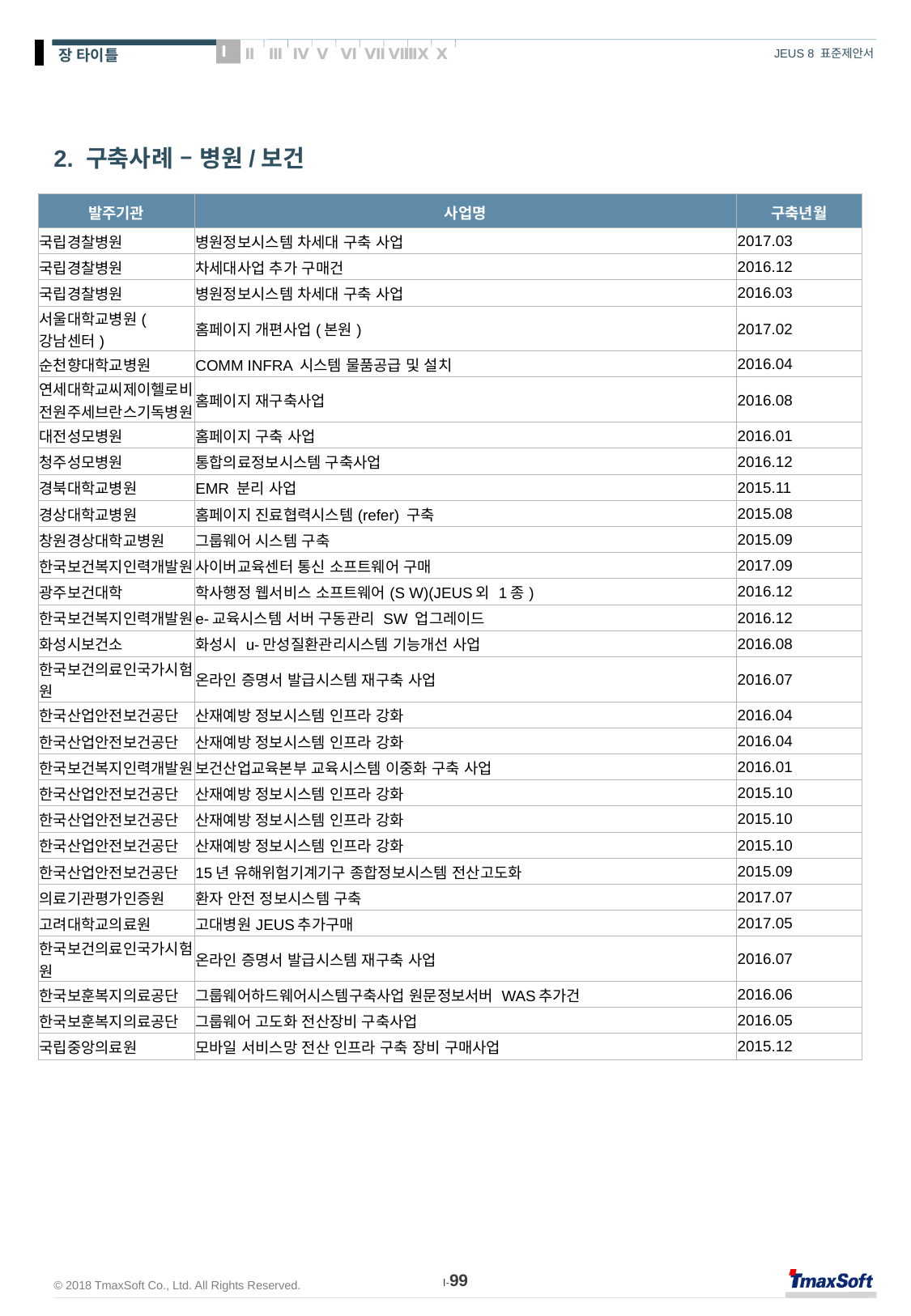

# 2. 구축사례 – 병원/보건
| 발주기관 | 사업명 | 구축년월 |
| --- | --- | --- |
| 국립경찰병원 | 병원정보시스템 차세대 구축 사업 | 2017.03 |
| 국립경찰병원 | 차세대사업 추가 구매건 | 2016.12 |
| 국립경찰병원 | 병원정보시스템 차세대 구축 사업 | 2016.03 |
| 서울대학교병원(강남센터) | 홈페이지 개편사업(본원) | 2017.02 |
| 순천향대학교병원 | COMM INFRA 시스템 물품공급 및 설치 | 2016.04 |
| 연세대학교씨제이헬로비전원주세브란스기독병원 | 홈페이지 재구축사업 | 2016.08 |
| 대전성모병원 | 홈페이지 구축 사업 | 2016.01 |
| 청주성모병원 | 통합의료정보시스템 구축사업 | 2016.12 |
| 경북대학교병원 | EMR 분리 사업 | 2015.11 |
| 경상대학교병원 | 홈페이지 진료협력시스템(refer) 구축 | 2015.08 |
| 창원경상대학교병원 | 그룹웨어 시스템 구축 | 2015.09 |
| 한국보건복지인력개발원 | 사이버교육센터 통신 소프트웨어 구매 | 2017.09 |
| 광주보건대학 | 학사행정 웹서비스 소프트웨어(S W)(JEUS외 1종) | 2016.12 |
| 한국보건복지인력개발원 | e-교육시스템 서버 구동관리 SW 업그레이드 | 2016.12 |
| 화성시보건소 | 화성시 u-만성질환관리시스템 기능개선 사업 | 2016.08 |
| 한국보건의료인국가시험원 | 온라인 증명서 발급시스템 재구축 사업 | 2016.07 |
| 한국산업안전보건공단 | 산재예방 정보시스템 인프라 강화 | 2016.04 |
| 한국산업안전보건공단 | 산재예방 정보시스템 인프라 강화 | 2016.04 |
| 한국보건복지인력개발원 | 보건산업교육본부 교육시스템 이중화 구축 사업 | 2016.01 |
| 한국산업안전보건공단 | 산재예방 정보시스템 인프라 강화 | 2015.10 |
| 한국산업안전보건공단 | 산재예방 정보시스템 인프라 강화 | 2015.10 |
| 한국산업안전보건공단 | 산재예방 정보시스템 인프라 강화 | 2015.10 |
| 한국산업안전보건공단 | 15년 유해위험기계기구 종합정보시스템 전산고도화 | 2015.09 |
| 의료기관평가인증원 | 환자 안전 정보시스템 구축 | 2017.07 |
| 고려대학교의료원 | 고대병원JEUS추가구매 | 2017.05 |
| 한국보건의료인국가시험원 | 온라인 증명서 발급시스템 재구축 사업 | 2016.07 |
| 한국보훈복지의료공단 | 그룹웨어하드웨어시스템구축사업 원문정보서버 WAS추가건 | 2016.06 |
| 한국보훈복지의료공단 | 그룹웨어 고도화 전산장비 구축사업 | 2016.05 |
| 국립중앙의료원 | 모바일 서비스망 전산 인프라 구축 장비 구매사업 | 2015.12 |